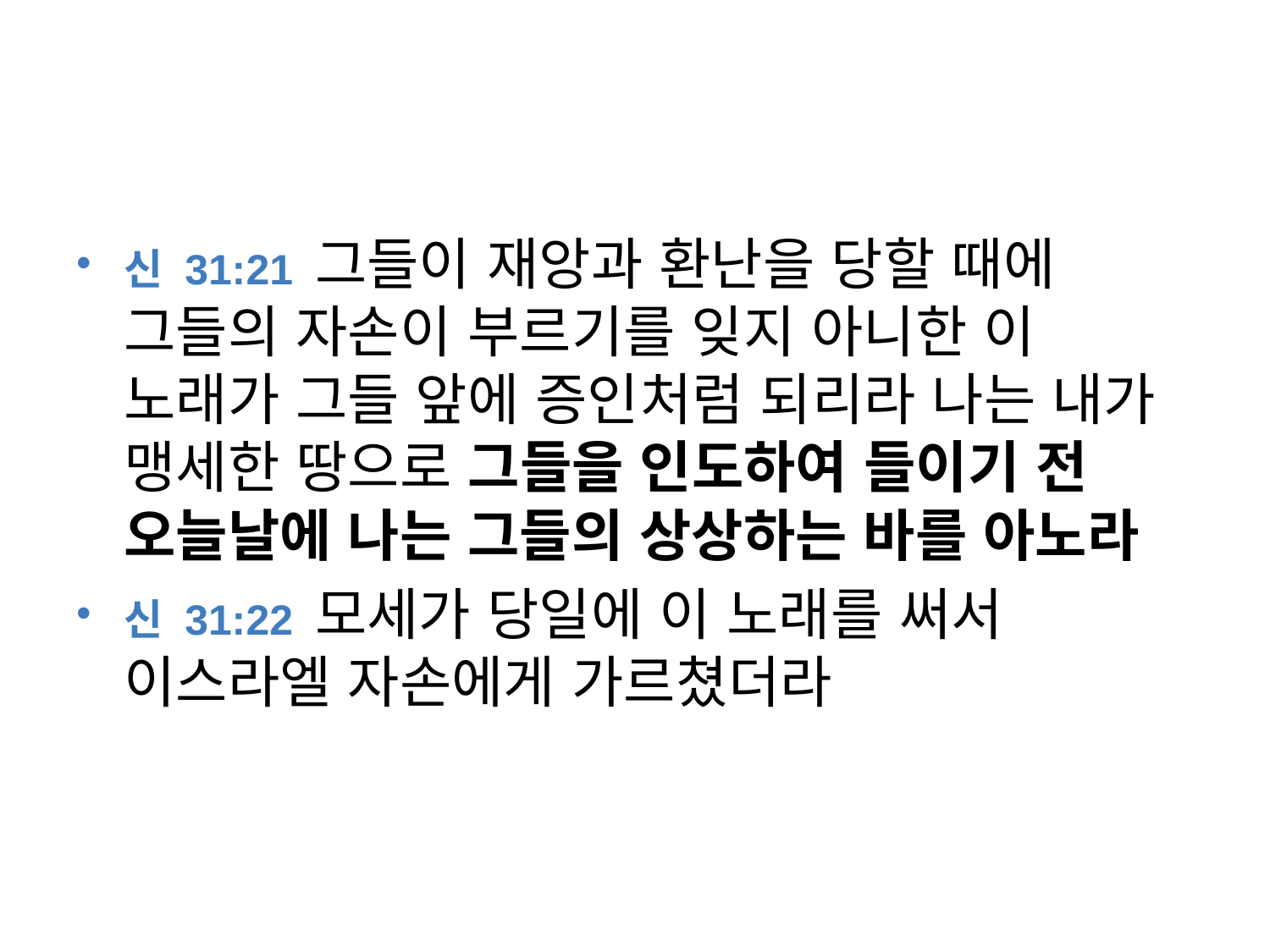

#
신 31:21 그들이 재앙과 환난을 당할 때에 그들의 자손이 부르기를 잊지 아니한 이 노래가 그들 앞에 증인처럼 되리라 나는 내가 맹세한 땅으로 그들을 인도하여 들이기 전 오늘날에 나는 그들의 상상하는 바를 아노라
신 31:22 모세가 당일에 이 노래를 써서 이스라엘 자손에게 가르쳤더라